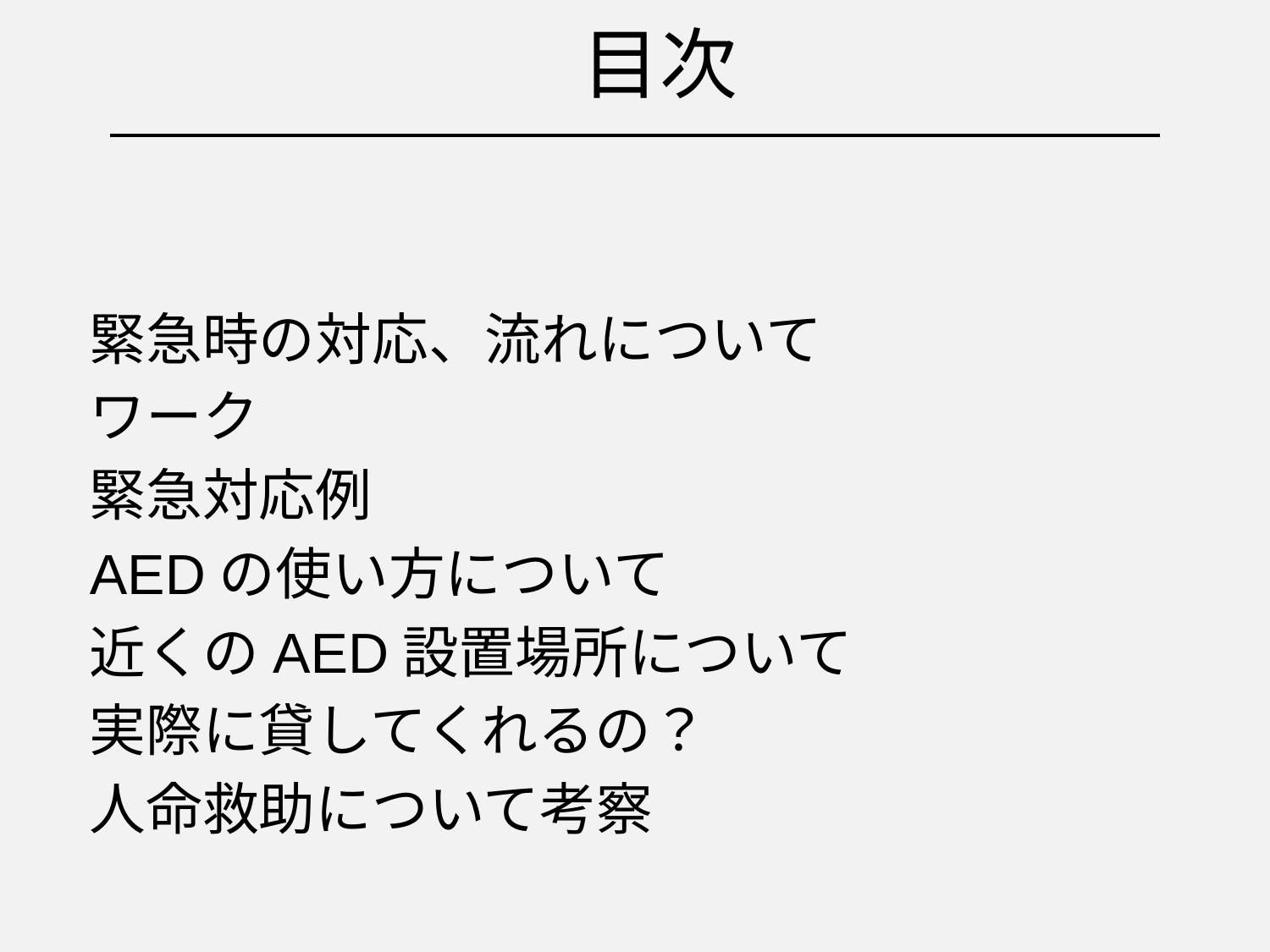

# 目次

緊急時の対応、流れについて
ワーク
緊急対応例
AEDの使い方について
近くのAED設置場所について
実際に貸してくれるの？
人命救助について考察